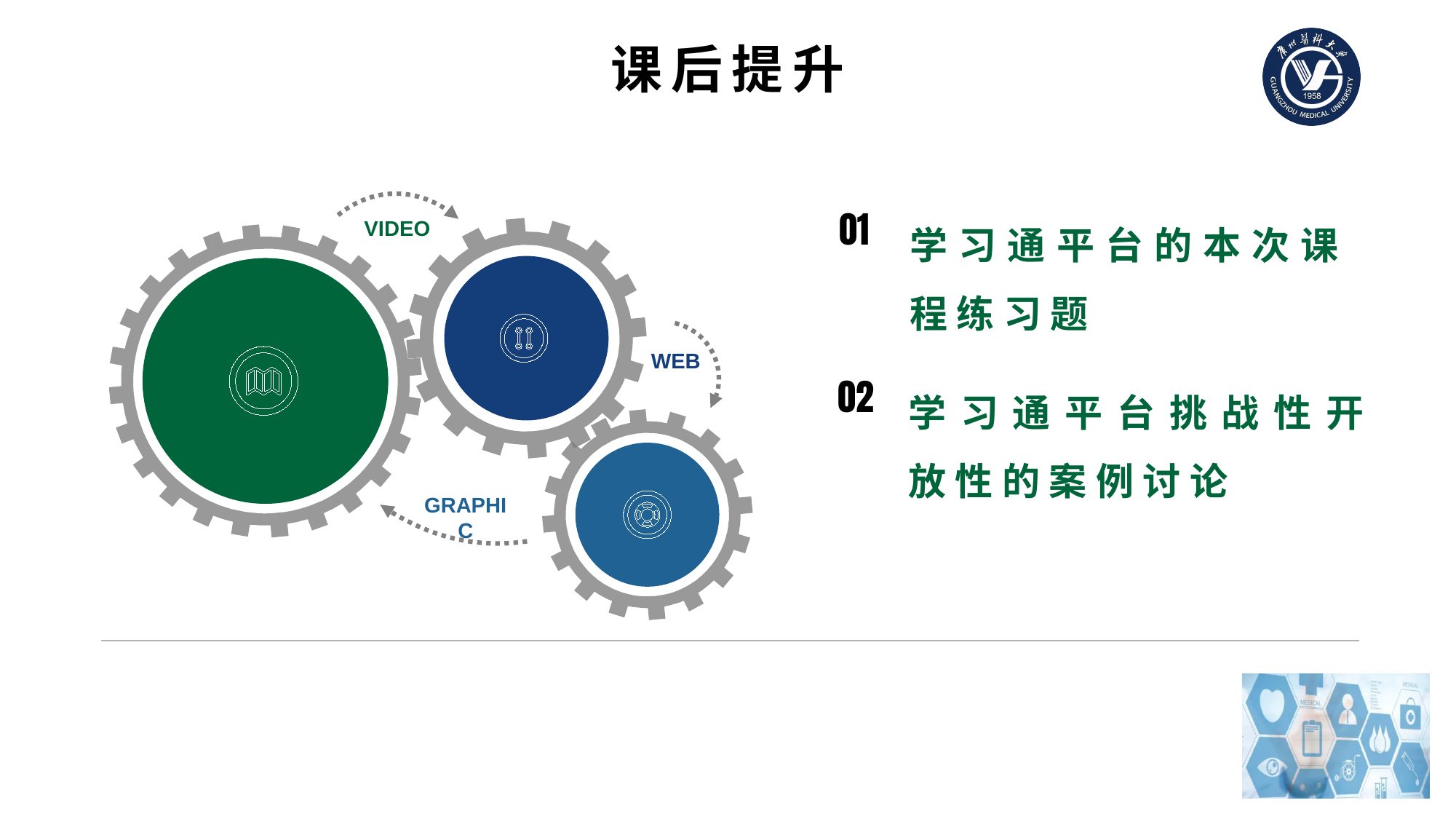

课后提升

学习通平台的本次课程练习题
01
VIDEO

WEB

学习通平台挑战性开放性的案例讨论
02
GRAPHIC